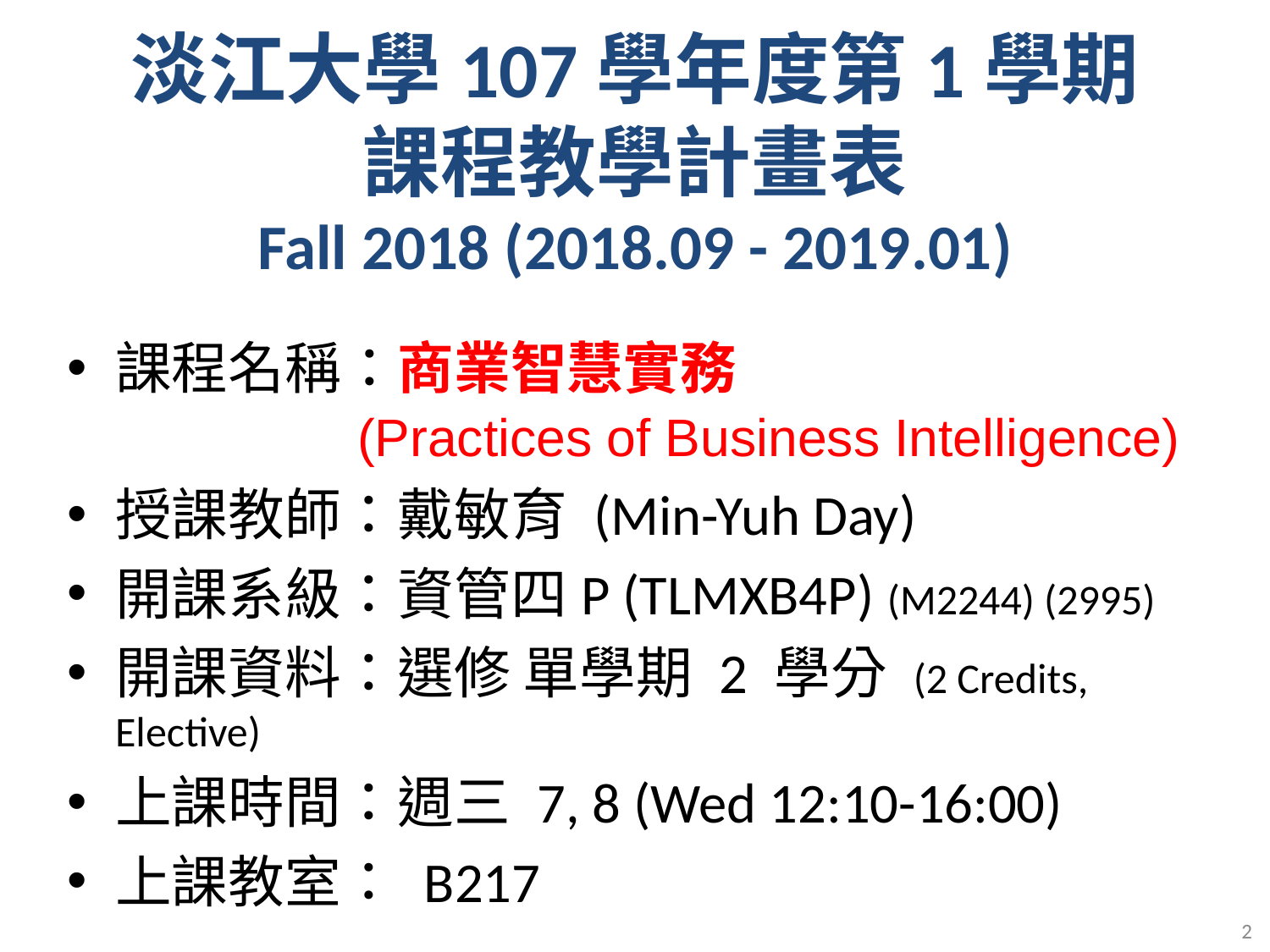

# 淡江大學107學年度第1學期 課程教學計畫表 Fall 2018 (2018.09 - 2019.01)
課程名稱：商業智慧實務
                  (Practices of Business Intelligence)
授課教師：戴敏育 (Min-Yuh Day)
開課系級：資管四P (TLMXB4P) (M2244) (2995)
開課資料：選修 單學期 2 學分 (2 Credits, Elective)
上課時間：週三 7, 8 (Wed 12:10-16:00)
上課教室： B217
2